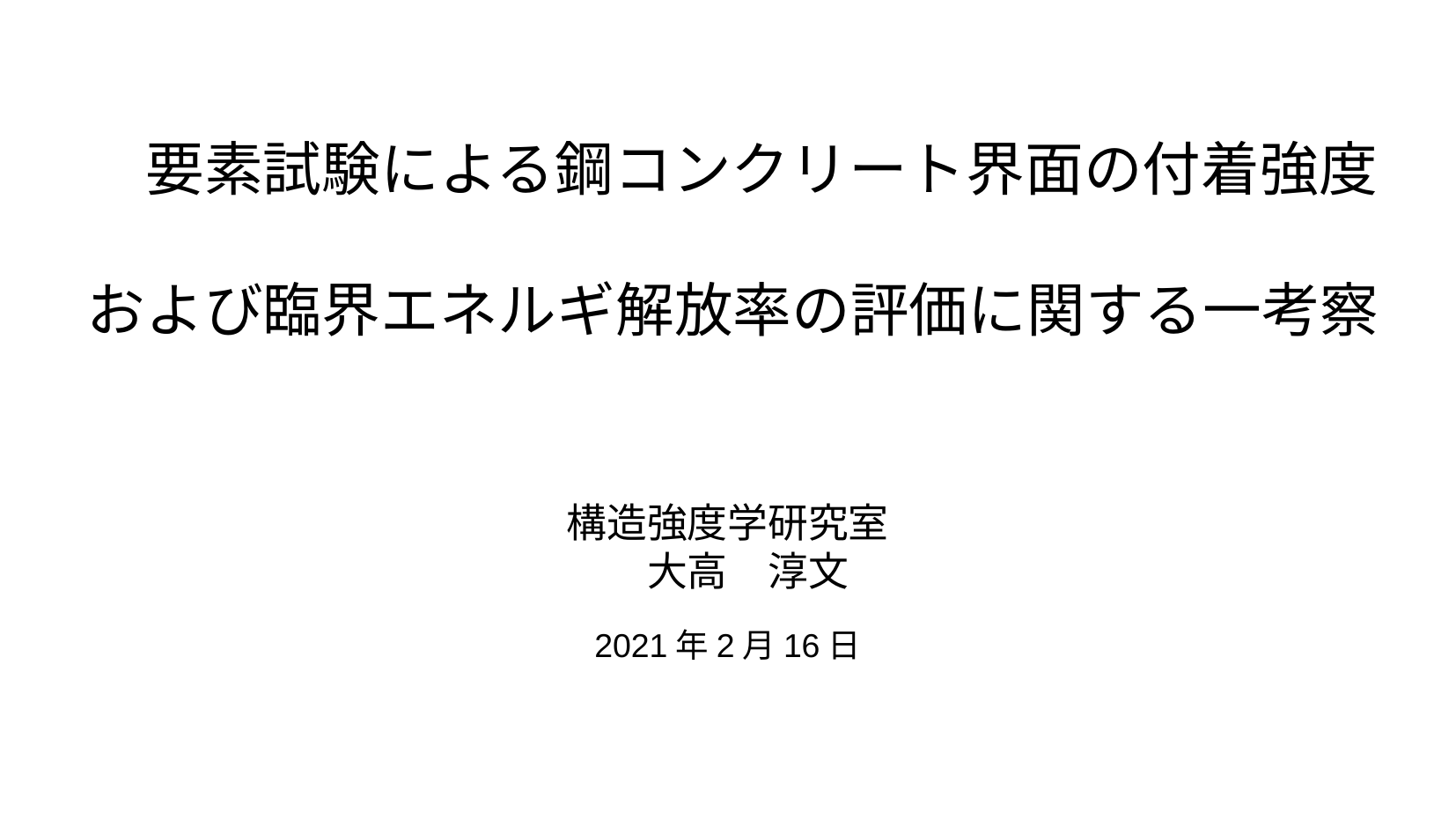

要素試験による鋼コンクリート界面の付着強度

および臨界エネルギ解放率の評価に関する一考察
構造強度学研究室
　　大高　淳文
2021年2月16日